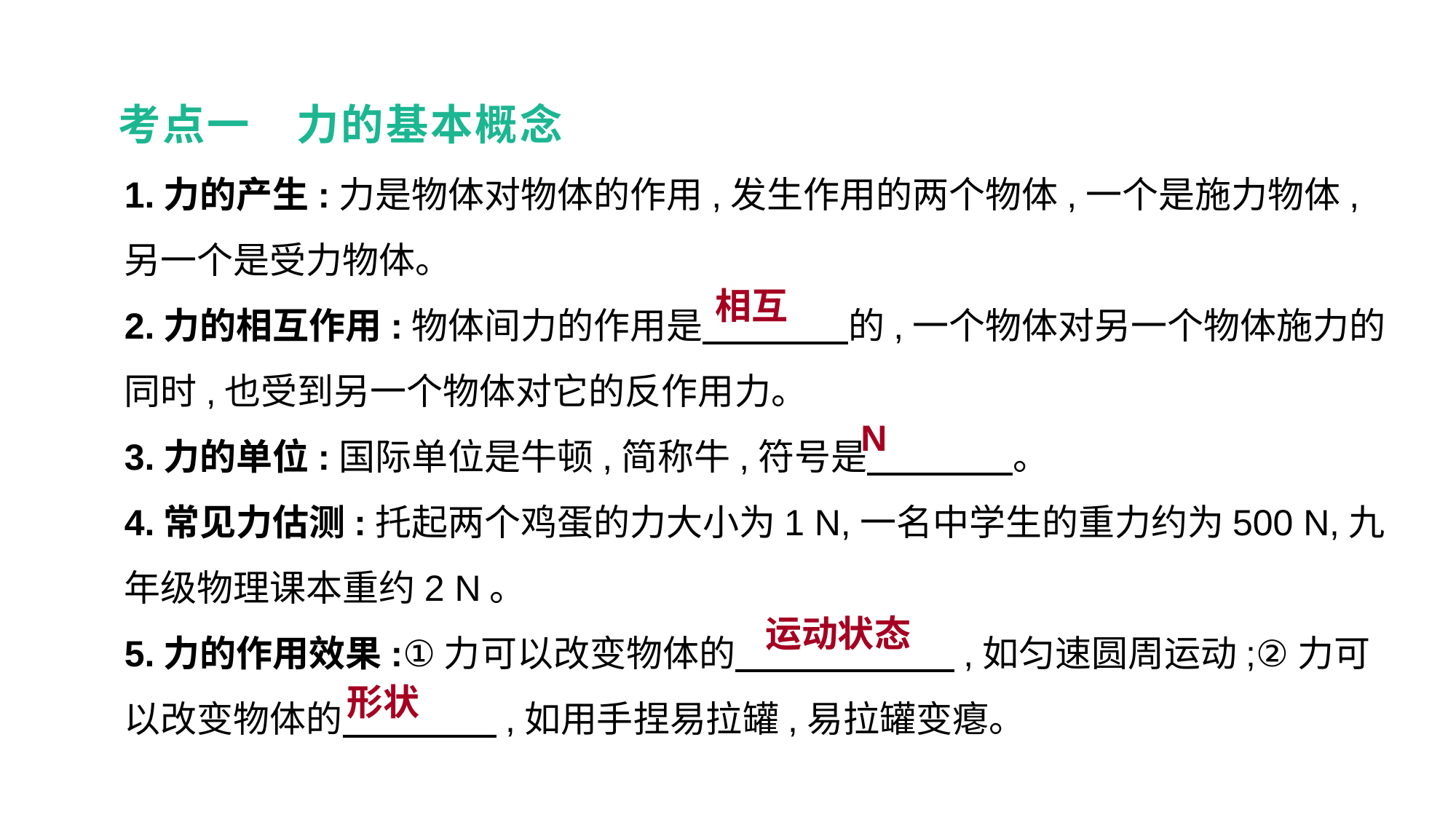

考点一　力的基本概念
1.力的产生:力是物体对物体的作用,发生作用的两个物体,一个是施力物体,另一个是受力物体。
2.力的相互作用:物体间力的作用是　　　　的,一个物体对另一个物体施力的同时,也受到另一个物体对它的反作用力。
3.力的单位:国际单位是牛顿,简称牛,符号是　　　　。
4.常见力估测:托起两个鸡蛋的力大小为1 N,一名中学生的重力约为500 N,九年级物理课本重约2 N。
5.力的作用效果:①力可以改变物体的　　　         　,如匀速圆周运动;②力可以改变物体的　 　　　,如用手捏易拉罐,易拉罐变瘪。
相互
N
运动状态
形状